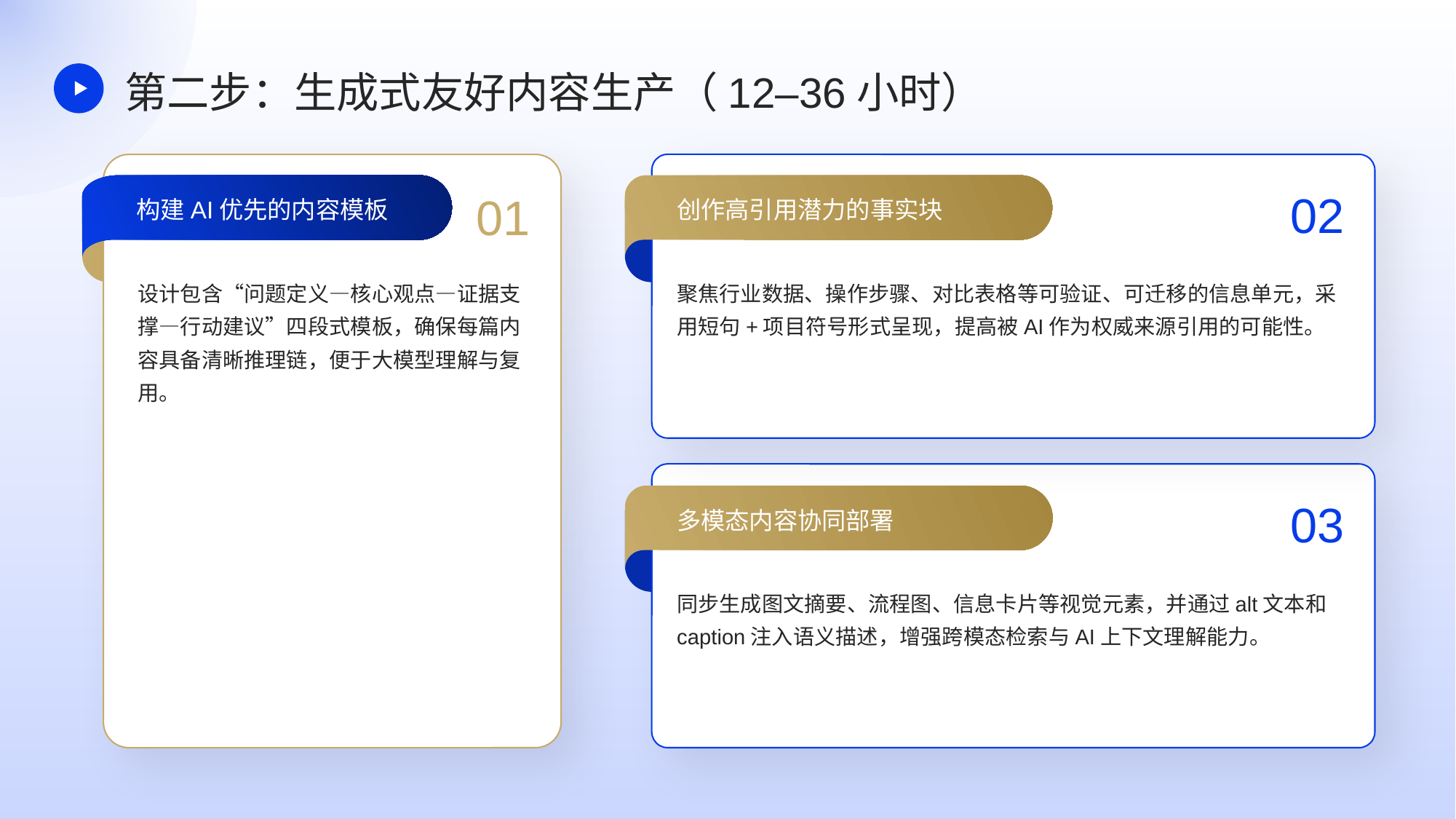

第二步：生成式友好内容生产（12–36小时）

01
02
构建AI优先的内容模板
创作高引用潜力的事实块

设计包含“问题定义—核心观点—证据支撑—行动建议”四段式模板，确保每篇内容具备清晰推理链，便于大模型理解与复用。
聚焦行业数据、操作步骤、对比表格等可验证、可迁移的信息单元，采用短句+项目符号形式呈现，提高被AI作为权威来源引用的可能性。

03
多模态内容协同部署

同步生成图文摘要、流程图、信息卡片等视觉元素，并通过alt文本和caption注入语义描述，增强跨模态检索与AI上下文理解能力。